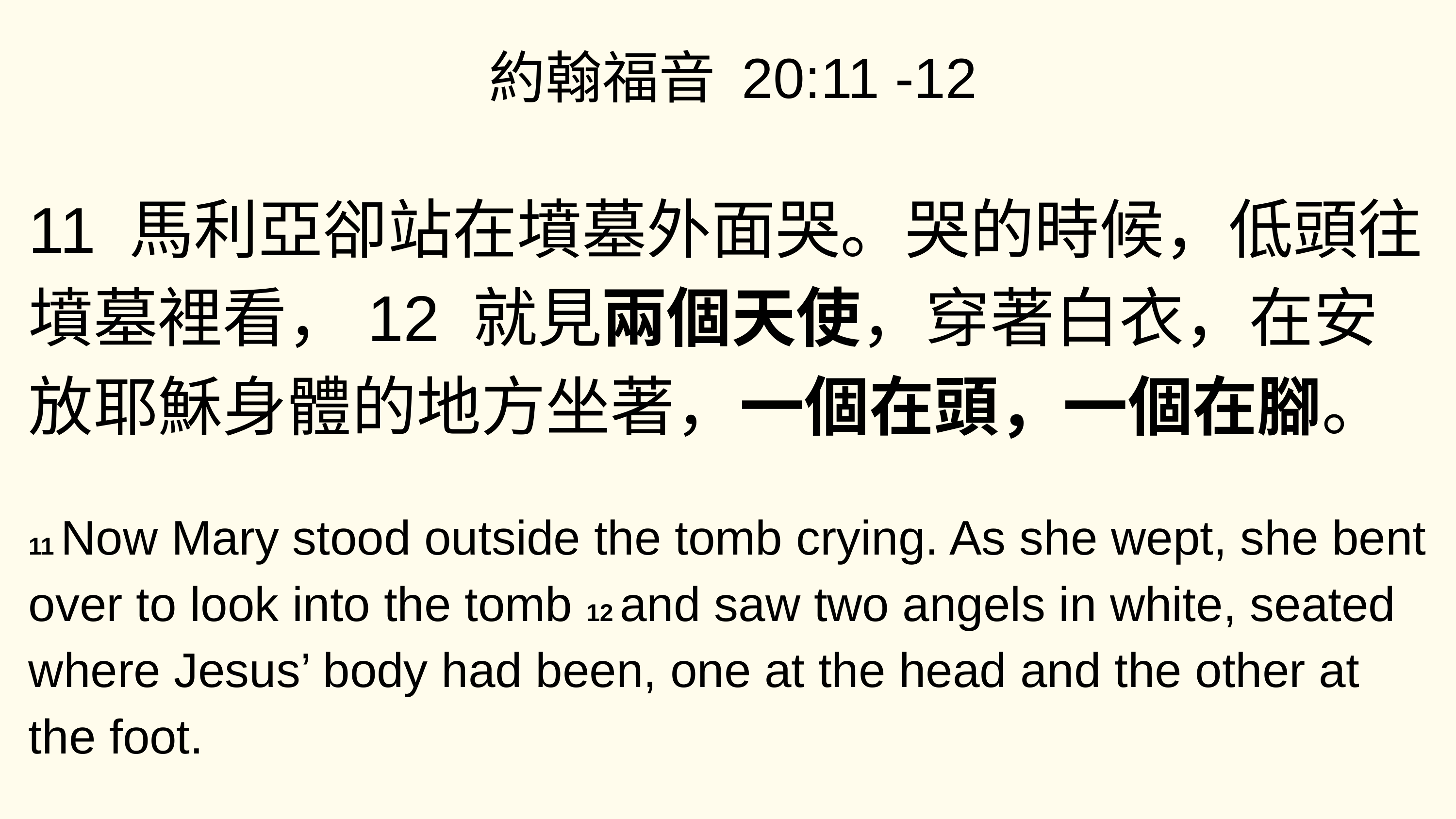

約翰福音 20:11 -12

11 馬利亞卻站在墳墓外面哭。哭的時候，低頭往墳墓裡看，12 就見兩個天使，穿著白衣，在安放耶穌身體的地方坐著，一個在頭，一個在腳。

11 Now Mary stood outside the tomb crying. As she wept, she bent over to look into the tomb 12 and saw two angels in white, seated where Jesus’ body had been, one at the head and the other at the foot.